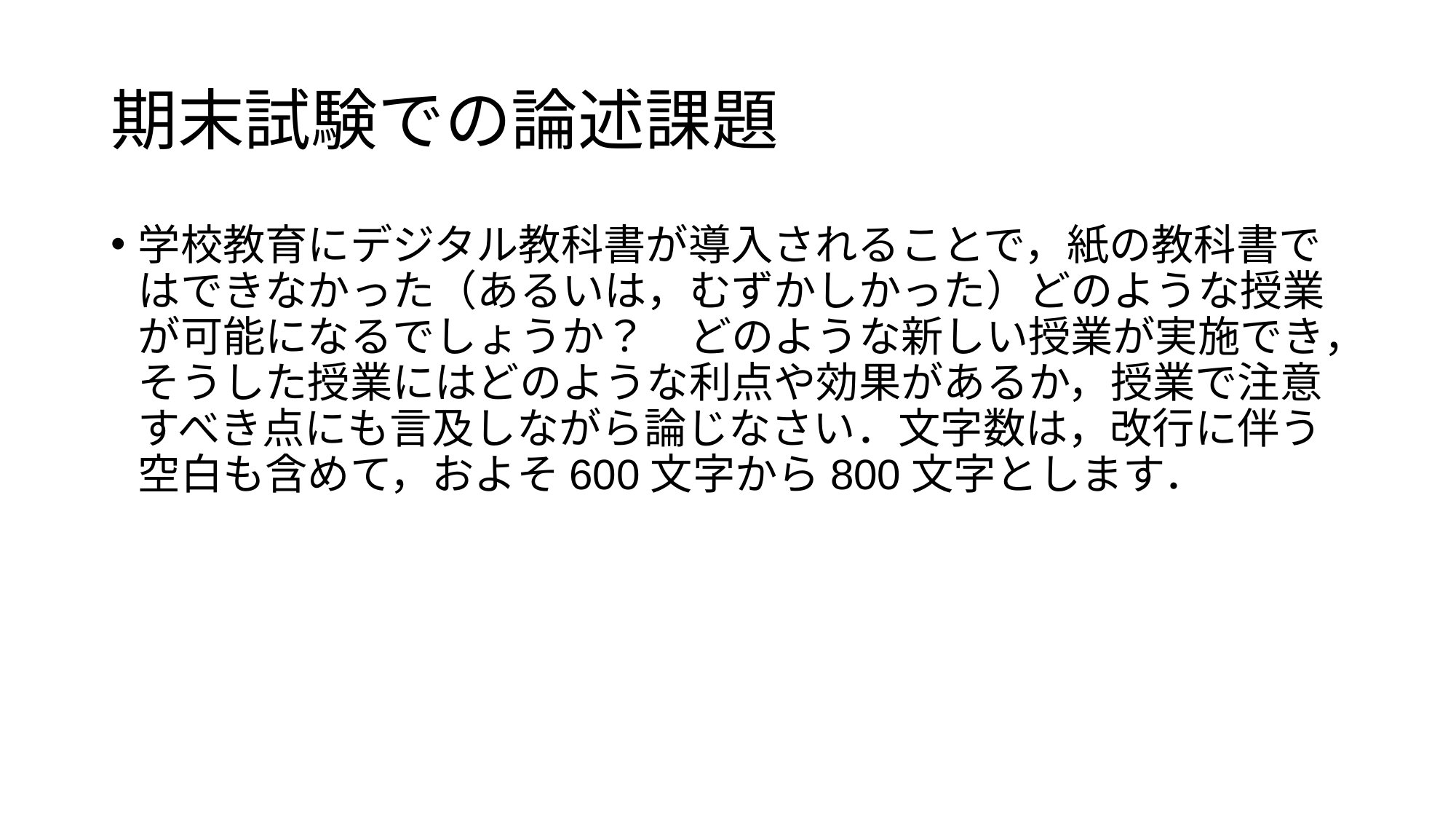

# 期末試験での論述課題
学校教育にデジタル教科書が導入されることで，紙の教科書ではできなかった（あるいは，むずかしかった）どのような授業が可能になるでしょうか？　どのような新しい授業が実施でき，そうした授業にはどのような利点や効果があるか，授業で注意すべき点にも言及しながら論じなさい．文字数は，改行に伴う空白も含めて，およそ600文字から800文字とします．